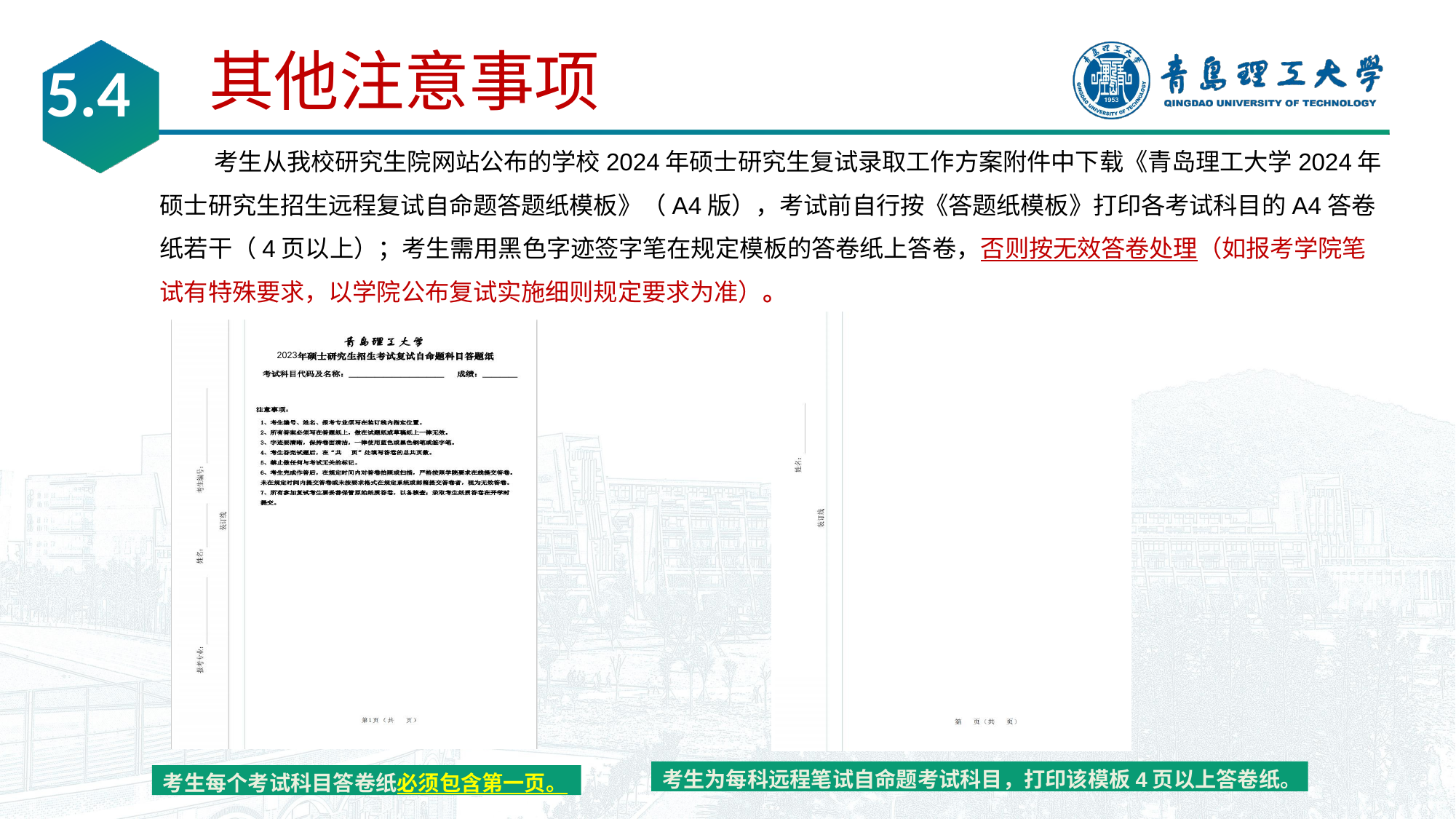

# 其他注意事项
5.4

考生从我校研究生院网站公布的学校2024年硕士研究生复试录取工作方案附件中下载《青岛理工大学2024年硕士研究生招生远程复试自命题答题纸模板》（A4版），考试前自行按《答题纸模板》打印各考试科目的A4答卷纸若干（4页以上）；考生需用黑色字迹签字笔在规定模板的答卷纸上答卷，否则按无效答卷处理（如报考学院笔试有特殊要求，以学院公布复试实施细则规定要求为准）。

2023

考生为每科远程笔试自命题考试科目，打印该模板4页以上答卷纸。
考生每个考试科目答卷纸必须包含第一页。